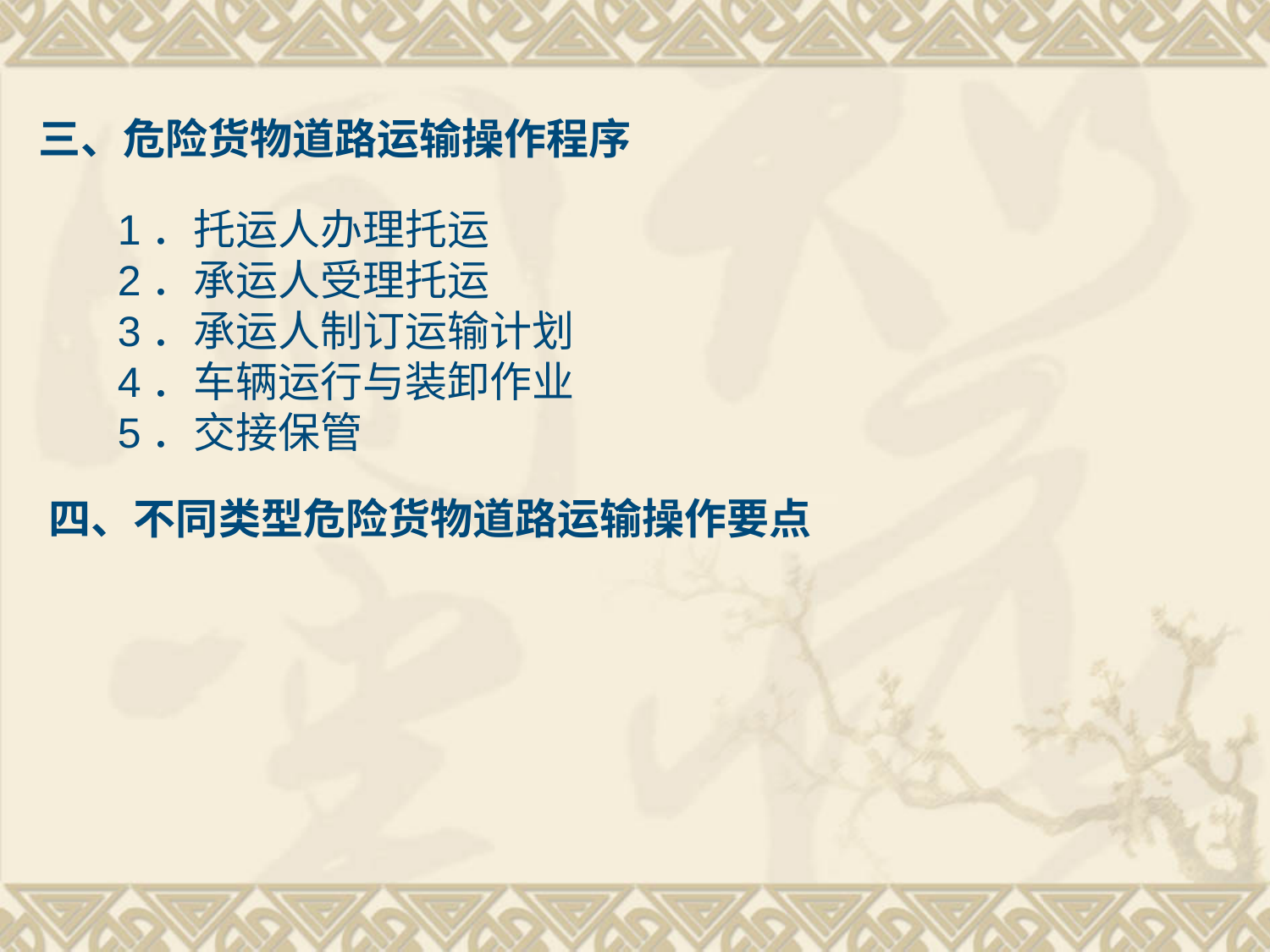

三、危险货物道路运输操作程序
1．托运人办理托运
2．承运人受理托运
3．承运人制订运输计划
4．车辆运行与装卸作业
5．交接保管

四、不同类型危险货物道路运输操作要点